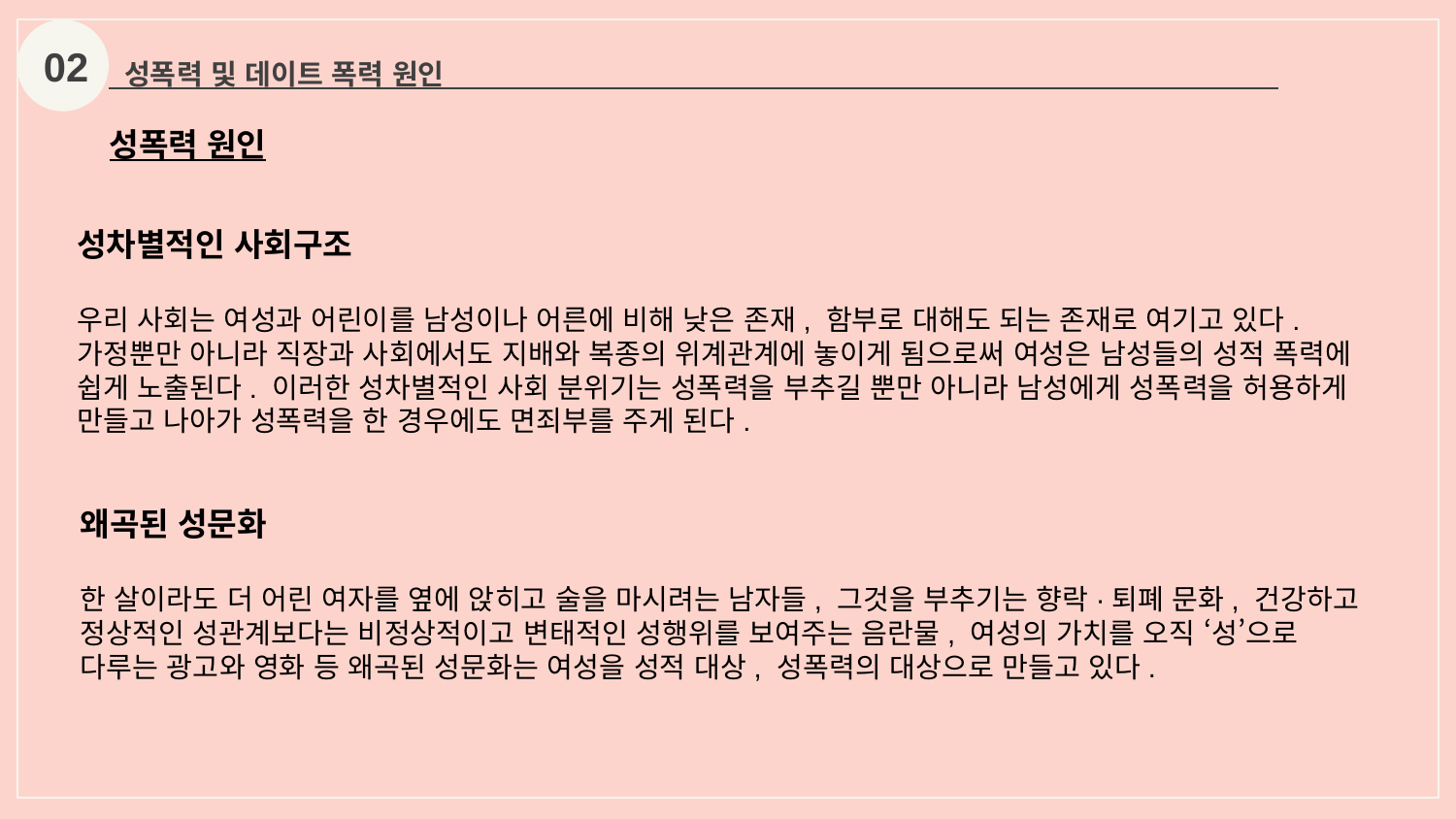

02
성폭력 및 데이트 폭력 원인
성폭력 원인
성차별적인 사회구조

우리 사회는 여성과 어린이를 남성이나 어른에 비해 낮은 존재, 함부로 대해도 되는 존재로 여기고 있다. 가정뿐만 아니라 직장과 사회에서도 지배와 복종의 위계관계에 놓이게 됨으로써 여성은 남성들의 성적 폭력에 쉽게 노출된다. 이러한 성차별적인 사회 분위기는 성폭력을 부추길 뿐만 아니라 남성에게 성폭력을 허용하게 만들고 나아가 성폭력을 한 경우에도 면죄부를 주게 된다.

왜곡된 성문화

한 살이라도 더 어린 여자를 옆에 앉히고 술을 마시려는 남자들, 그것을 부추기는 향락·퇴폐 문화, 건강하고 정상적인 성관계보다는 비정상적이고 변태적인 성행위를 보여주는 음란물, 여성의 가치를 오직 ‘성’으로 다루는 광고와 영화 등 왜곡된 성문화는 여성을 성적 대상, 성폭력의 대상으로 만들고 있다.